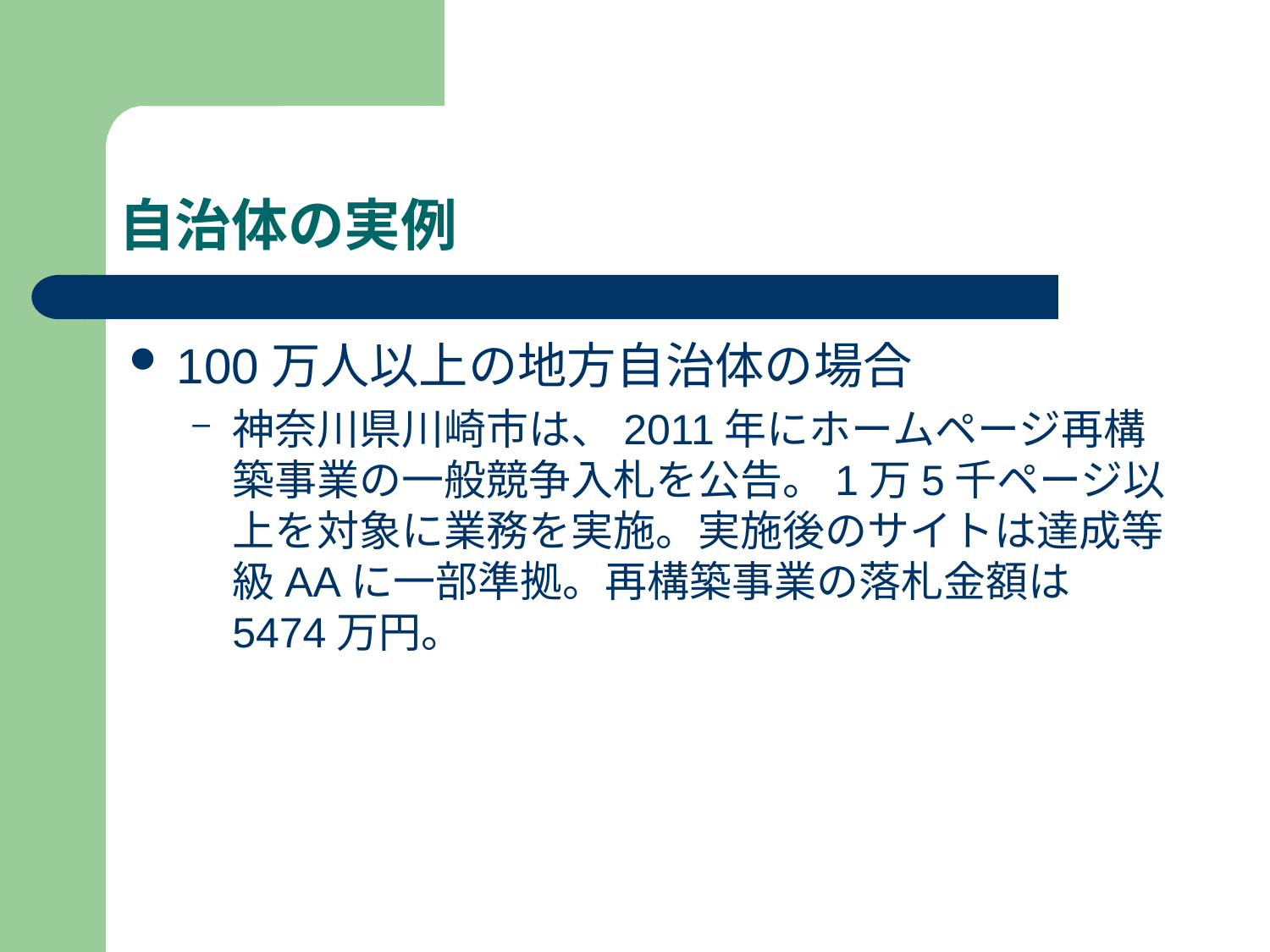

# 自治体の実例
100万人以上の地方自治体の場合
神奈川県川崎市は、2011年にホームページ再構築事業の一般競争入札を公告。1万5千ページ以上を対象に業務を実施。実施後のサイトは達成等級AAに一部準拠。再構築事業の落札金額は5474万円。